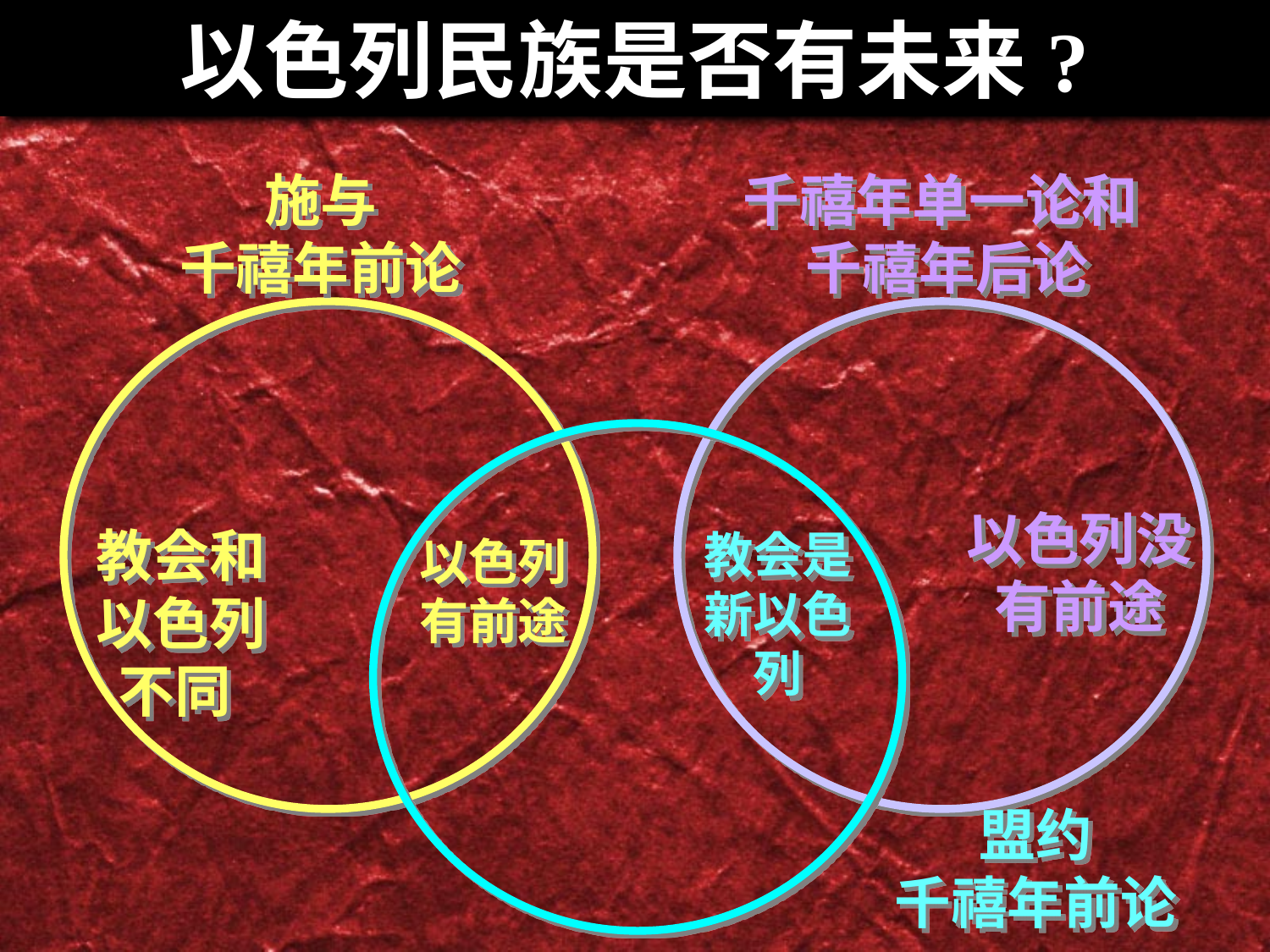

以色列民族是否有未来?
施与
千禧年前论
千禧年单一论和
千禧年后论

以色列没有前途
教会和以色列不同
教会是新以色列
以色列有前途
盟约
千禧年前论